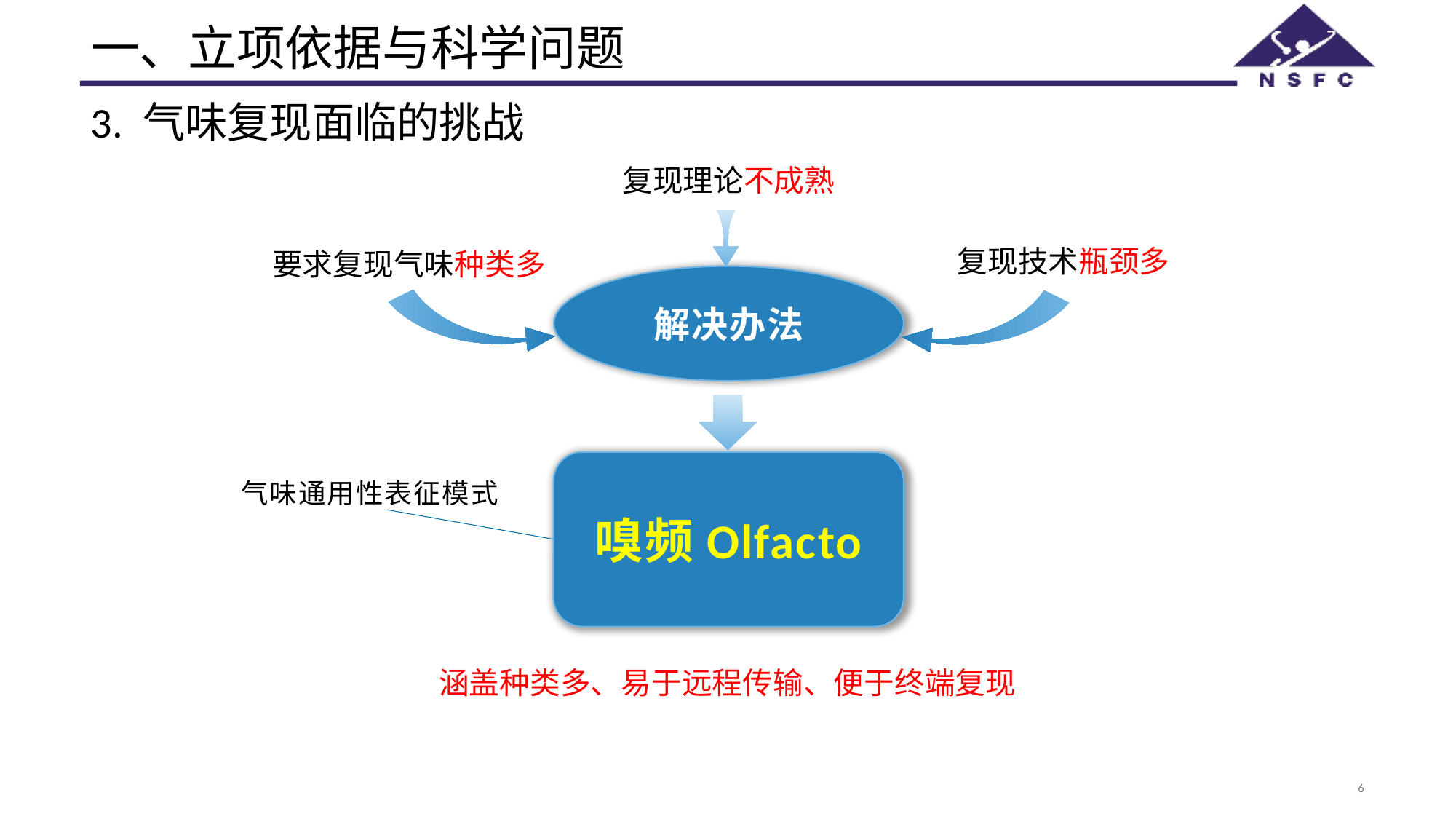

# 一、立项依据与科学问题
3. 气味复现面临的挑战
复现理论不成熟

要求复现气味种类多
复现技术瓶颈多

解决办法

嗅频Olfacto
气味通用性表征模式
涵盖种类多、易于远程传输、便于终端复现

6